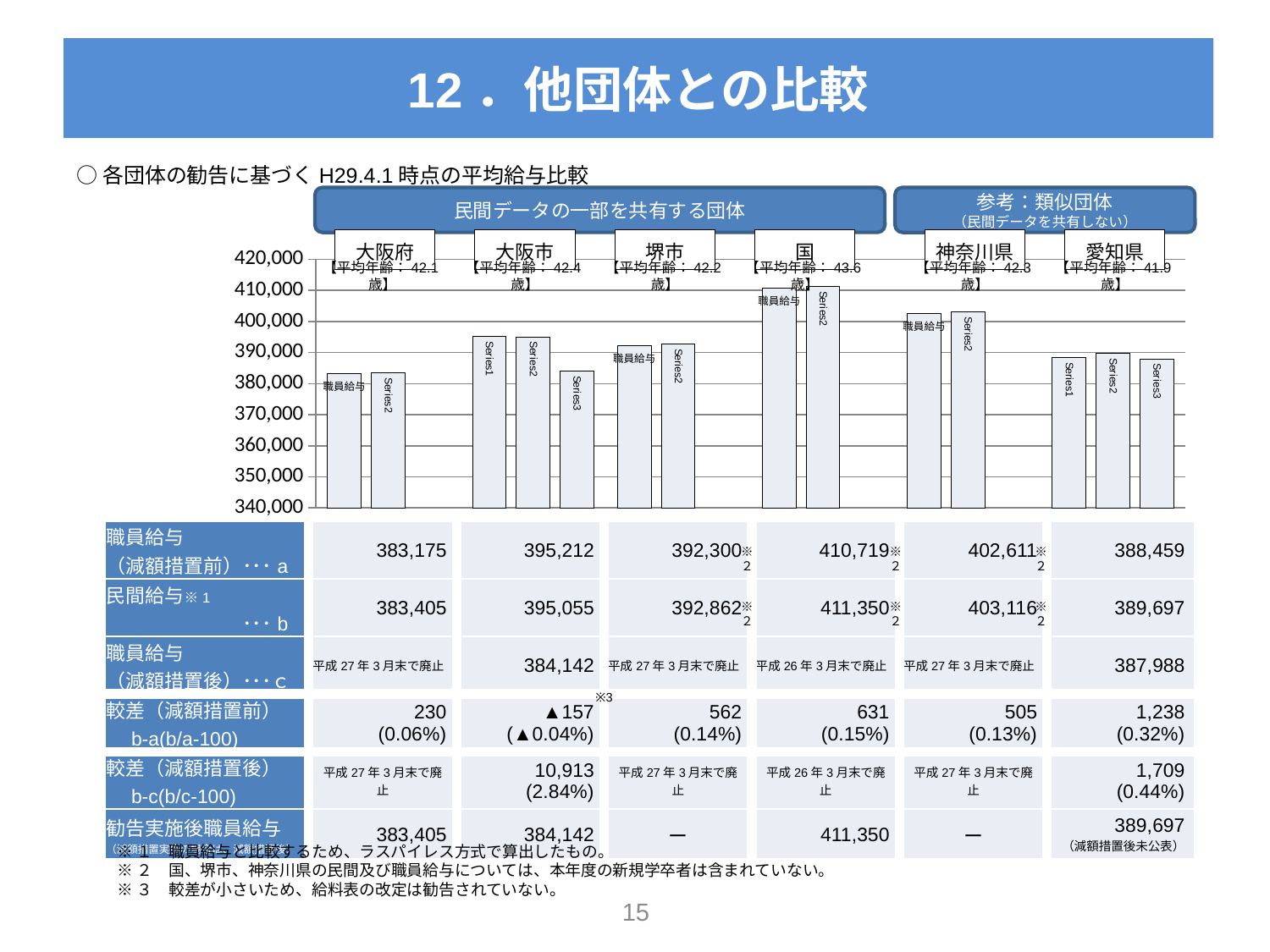

# 12．他団体との比較
○各団体の勧告に基づくH29.4.1時点の平均給与比較

民間データの一部を共有する団体
参考：類似団体
（民間データを共有しない）
大阪府
大阪市
堺市
国
神奈川県
愛知県

### Chart

| Category |  |  |  |
|---|---|---|---|
【平均年齢：42.1歳】
【平均年齢：42.4歳】
【平均年齢：42.2歳】
【平均年齢：43.6歳】
【平均年齢：42.3歳】
【平均年齢：41.9歳】
| 職員給与 （減額措置前）･･･a | 383,175 | 395,212 | 392,300 | 410,719 | 402,611 | 388,459 |
| --- | --- | --- | --- | --- | --- | --- |
| 民間給与※1 　　　　　　　･･･b | 383,405 | 395,055 | 392,862 | 411,350 | 403,116 | 389,697 |
| 職員給与 （減額措置後）･･･ｃ | 平成27年3月末で廃止 | 384,142 | 平成27年3月末で廃止 | 平成26年3月末で廃止 | 平成27年3月末で廃止 | 387,988 |
| 較差（減額措置前） 　b-a(b/a-100) | 230 (0.06%) | ▲157 (▲0.04%) | 562 (0.14%) | 631 (0.15%) | 505 (0.13%) | 1,238 (0.32%) |
| 較差（減額措置後） 　b-c(b/c-100) | 平成27年3月末で廃止 | 10,913 (2.84%) | 平成27年3月末で廃止 | 平成26年3月末で廃止 | 平成27年3月末で廃止 | 1,709 (0.44%) |
| 勧告実施後職員給与 （減額措置実施の場合は、減額措置後） | 383,405 | 384,142 | ー | 411,350 | ー | 389,697 （減額措置後未公表） |
※２
※２
※２
※２
※２
※２
※3
※１　職員給与と比較するため、ラスパイレス方式で算出したもの。
※２　国、堺市、神奈川県の民間及び職員給与については、本年度の新規学卒者は含まれていない。
※３　較差が小さいため、給料表の改定は勧告されていない。
15